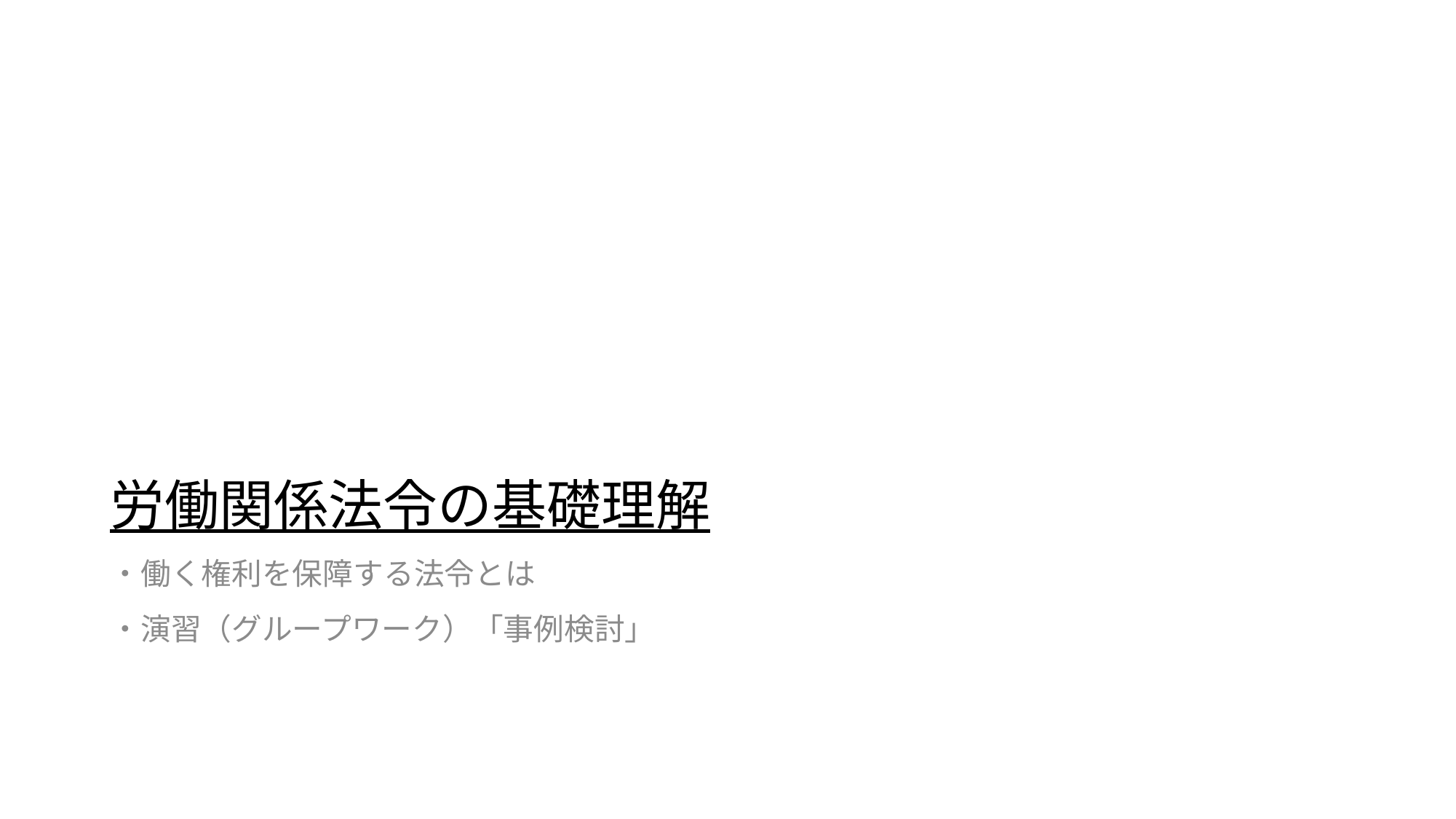

# 労働関係法令の基礎理解
・働く権利を保障する法令とは
・演習（グループワーク）「事例検討」